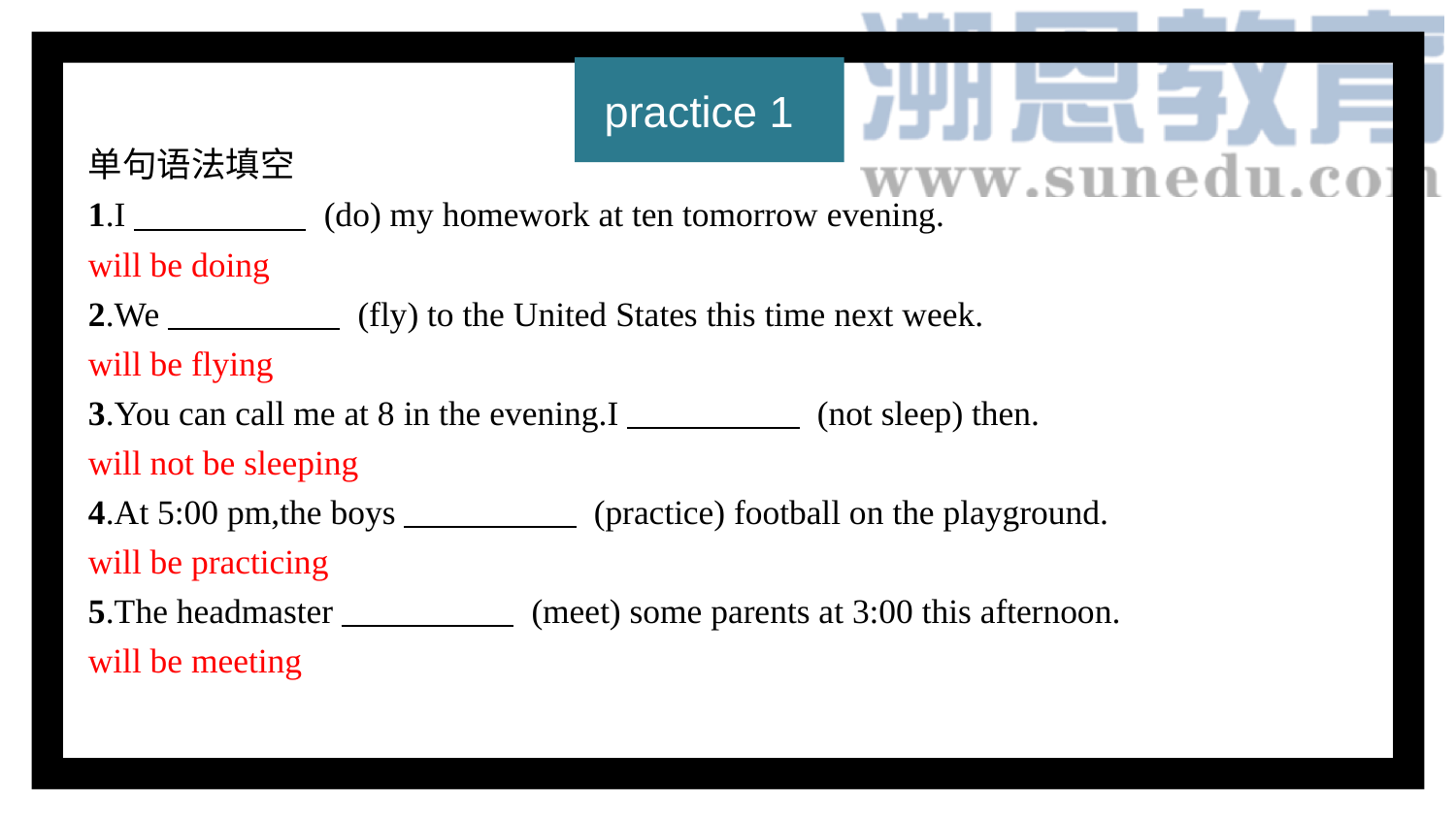

practice 1
单句语法填空
1.I　　　　　 (do) my homework at ten tomorrow evening.
will be doing
2.We　　　　　 (fly) to the United States this time next week.
will be flying
3.You can call me at 8 in the evening.I　　　　　 (not sleep) then.
will not be sleeping
4.At 5:00 pm,the boys　　　　　 (practice) football on the playground.
will be practicing
5.The headmaster　　　　　 (meet) some parents at 3:00 this afternoon.
will be meeting